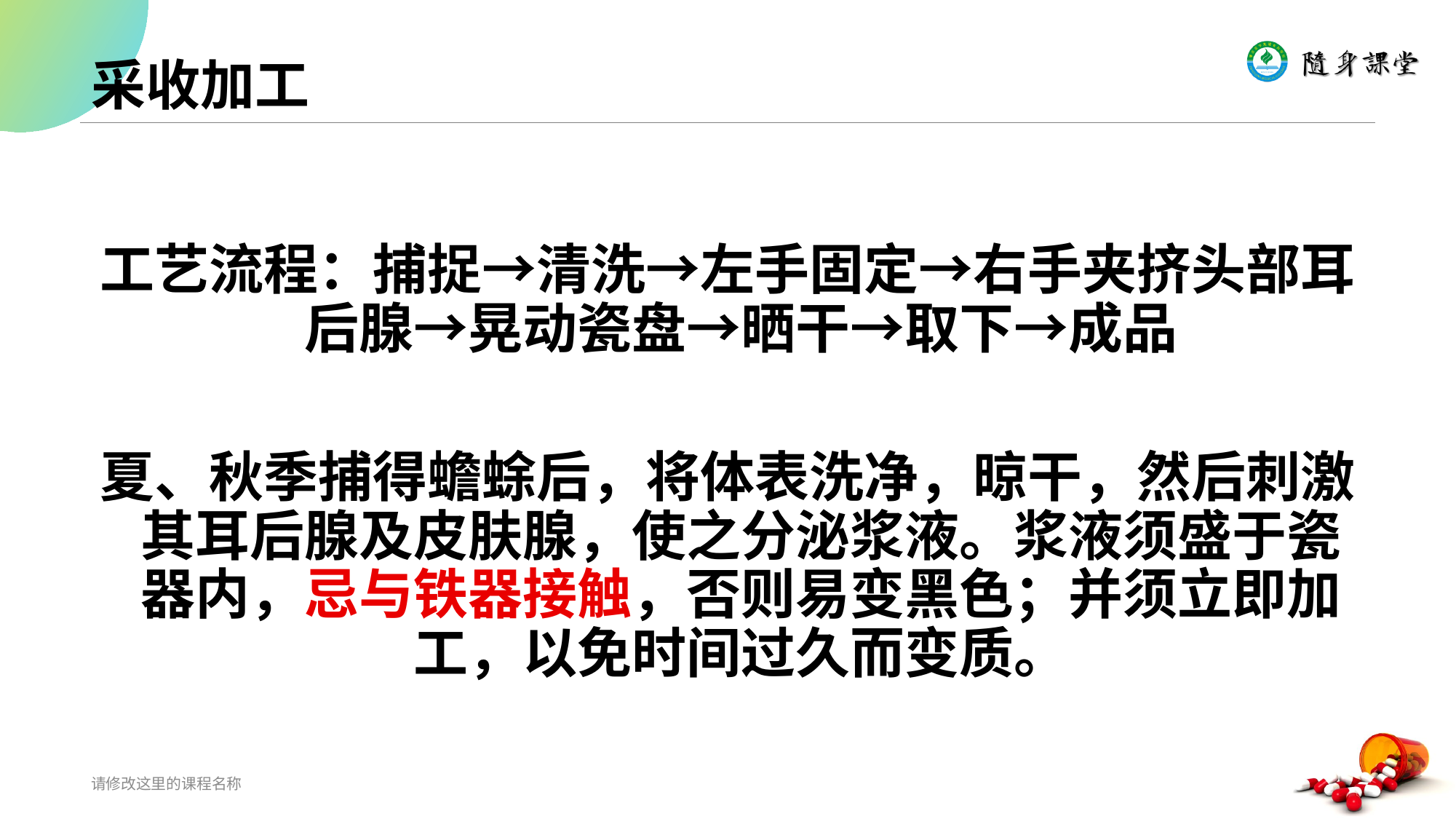

# 采收加工

工艺流程：捕捉→清洗→左手固定→右手夹挤头部耳后腺→晃动瓷盘→晒干→取下→成品

夏、秋季捕得蟾蜍后，将体表洗净，晾干，然后刺激其耳后腺及皮肤腺，使之分泌浆液。浆液须盛于瓷器内，忌与铁器接触，否则易变黑色；并须立即加工，以免时间过久而变质。

请修改这里的课程名称
8